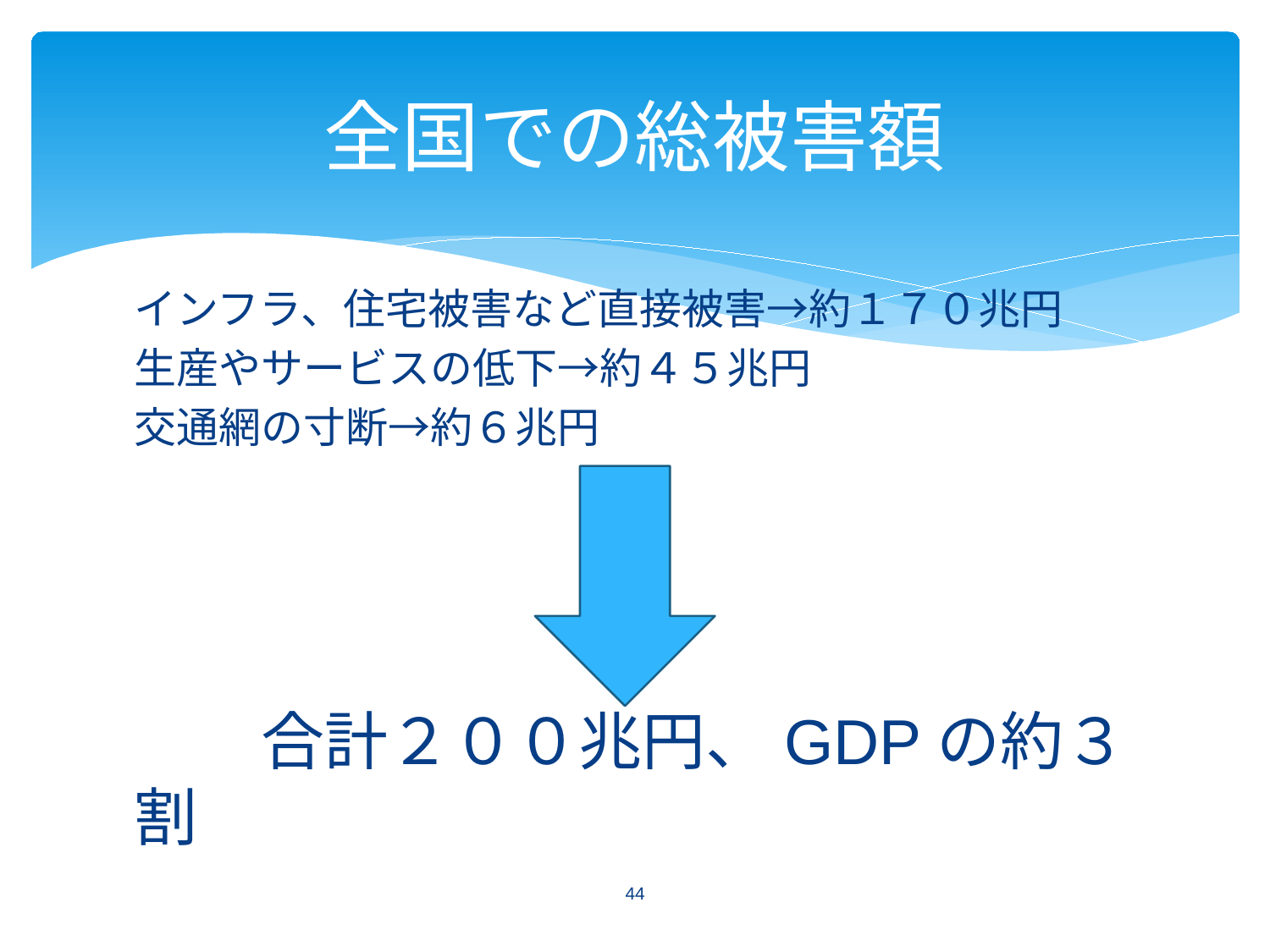

# 全国での総被害額
インフラ、住宅被害など直接被害→約１７０兆円
生産やサービスの低下→約４５兆円
交通網の寸断→約６兆円

　　合計２００兆円、GDPの約３割

44